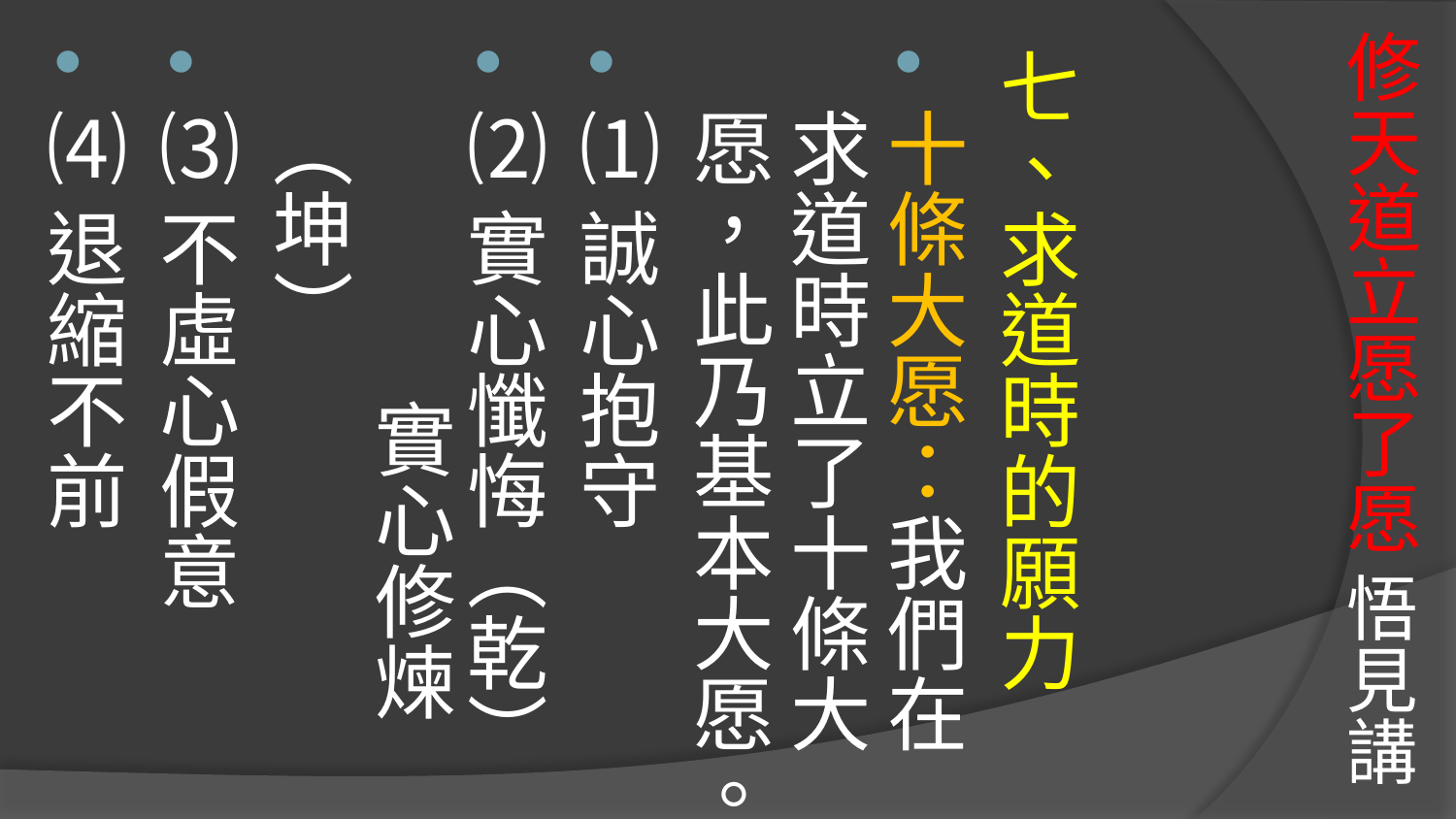

# 修天道立愿了愿 悟見講
七、求道時的願力
十條大愿：我們在求道時立了十條大愿，此乃基本大愿。
⑴誠心抱守
⑵實心懺悔（乾）                 實心修煉（坤）
⑶不虛心假意
⑷退縮不前